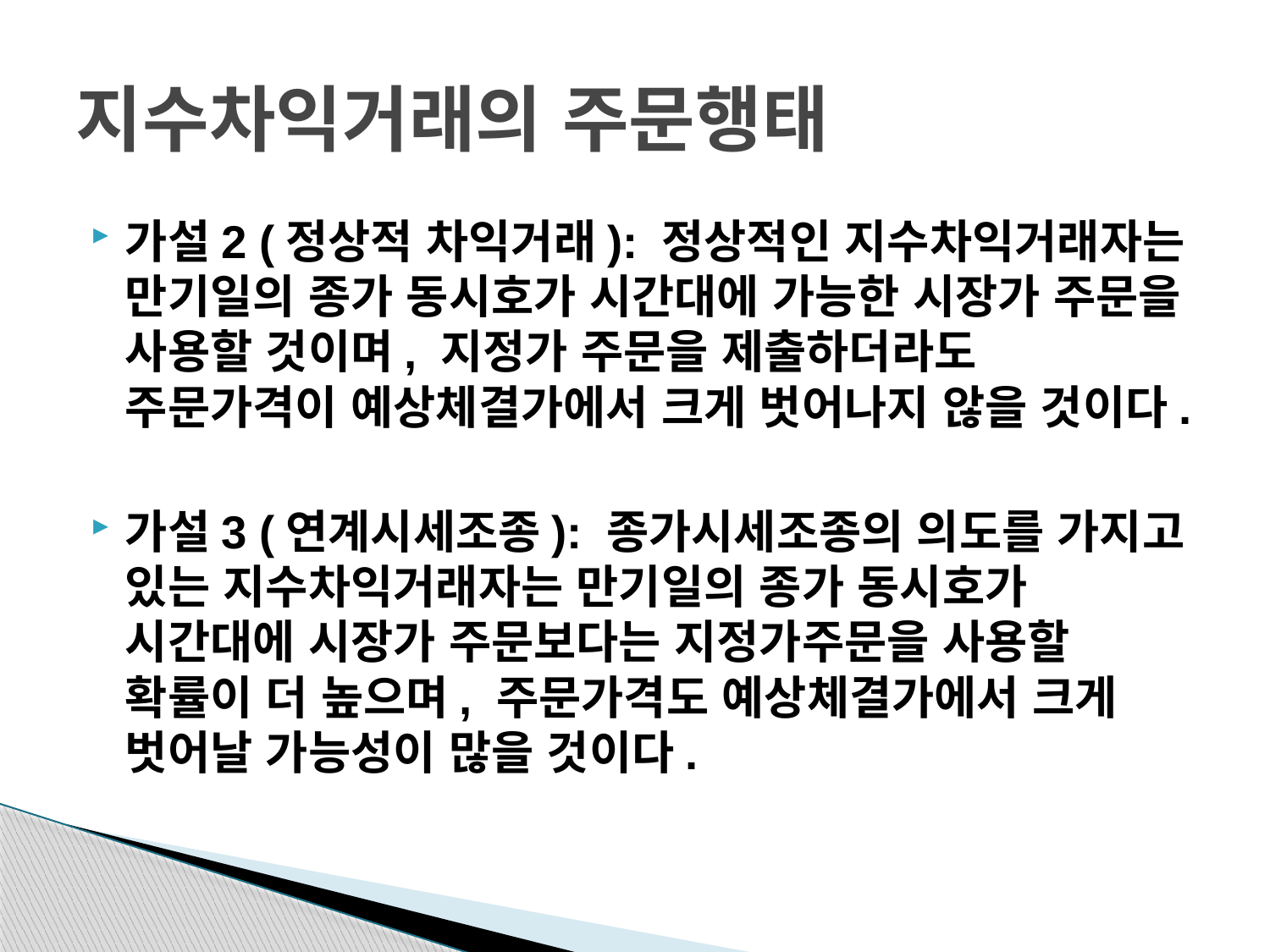

# 지수차익거래의 주문행태
가설2 (정상적 차익거래): 정상적인 지수차익거래자는 만기일의 종가 동시호가 시간대에 가능한 시장가 주문을 사용할 것이며, 지정가 주문을 제출하더라도 주문가격이 예상체결가에서 크게 벗어나지 않을 것이다.

가설3 (연계시세조종): 종가시세조종의 의도를 가지고 있는 지수차익거래자는 만기일의 종가 동시호가 시간대에 시장가 주문보다는 지정가주문을 사용할 확률이 더 높으며, 주문가격도 예상체결가에서 크게 벗어날 가능성이 많을 것이다.